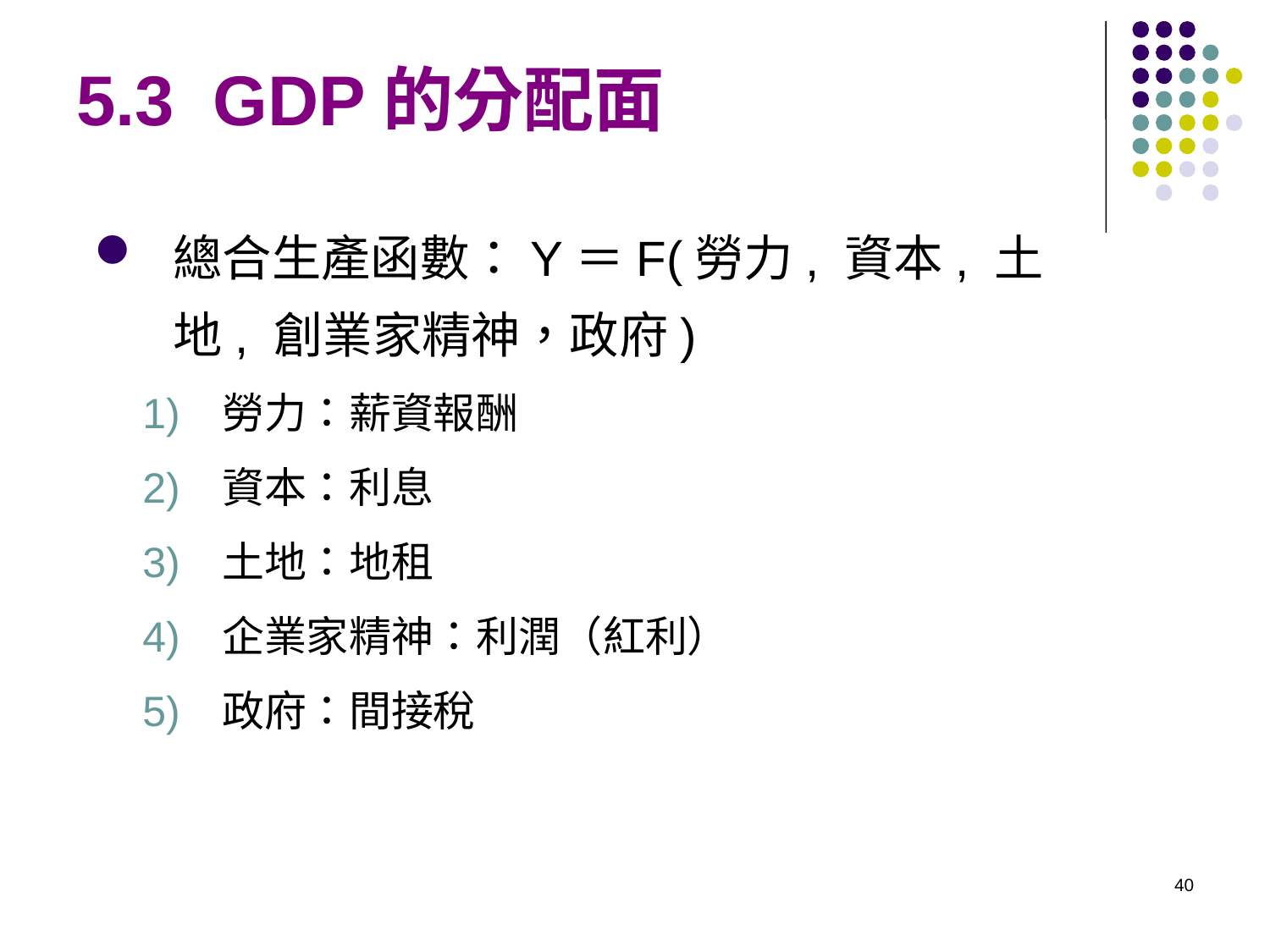

# 5.3  GDP的分配面
總合生產函數：Y＝F(勞力, 資本, 土地, 創業家精神，政府)
勞力：薪資報酬
資本：利息
土地：地租
企業家精神：利潤（紅利）
政府：間接稅
40